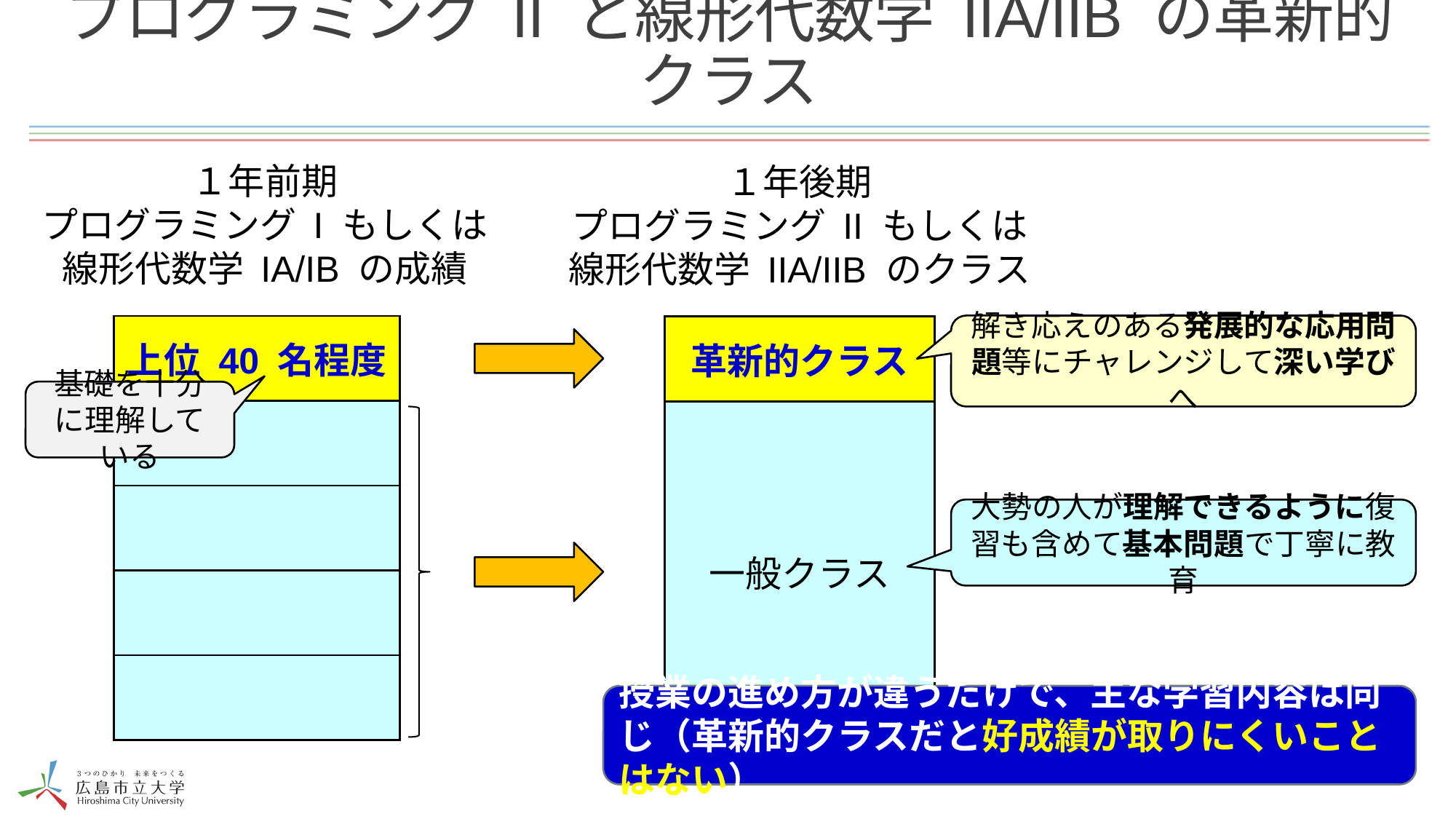

# プログラミング II と線形代数学 IIA/IIB の革新的クラス
１年前期
プログラミング I もしくは
線形代数学 IA/IB の成績
１年後期
プログラミング II もしくは
線形代数学 IIA/IIB のクラス
解き応えのある発展的な応用問題等にチャレンジして深い学びへ
| 上位 40 名程度 |
| --- |
|  |
|  |
|  |
|  |
| 革新的クラス |
| --- |
| 一般クラス |

基礎を十分に理解している

大勢の人が理解できるように復習も含めて基本問題で丁寧に教育

授業の進め方が違うだけで、主な学習内容は同じ（革新的クラスだと好成績が取りにくいことはない）